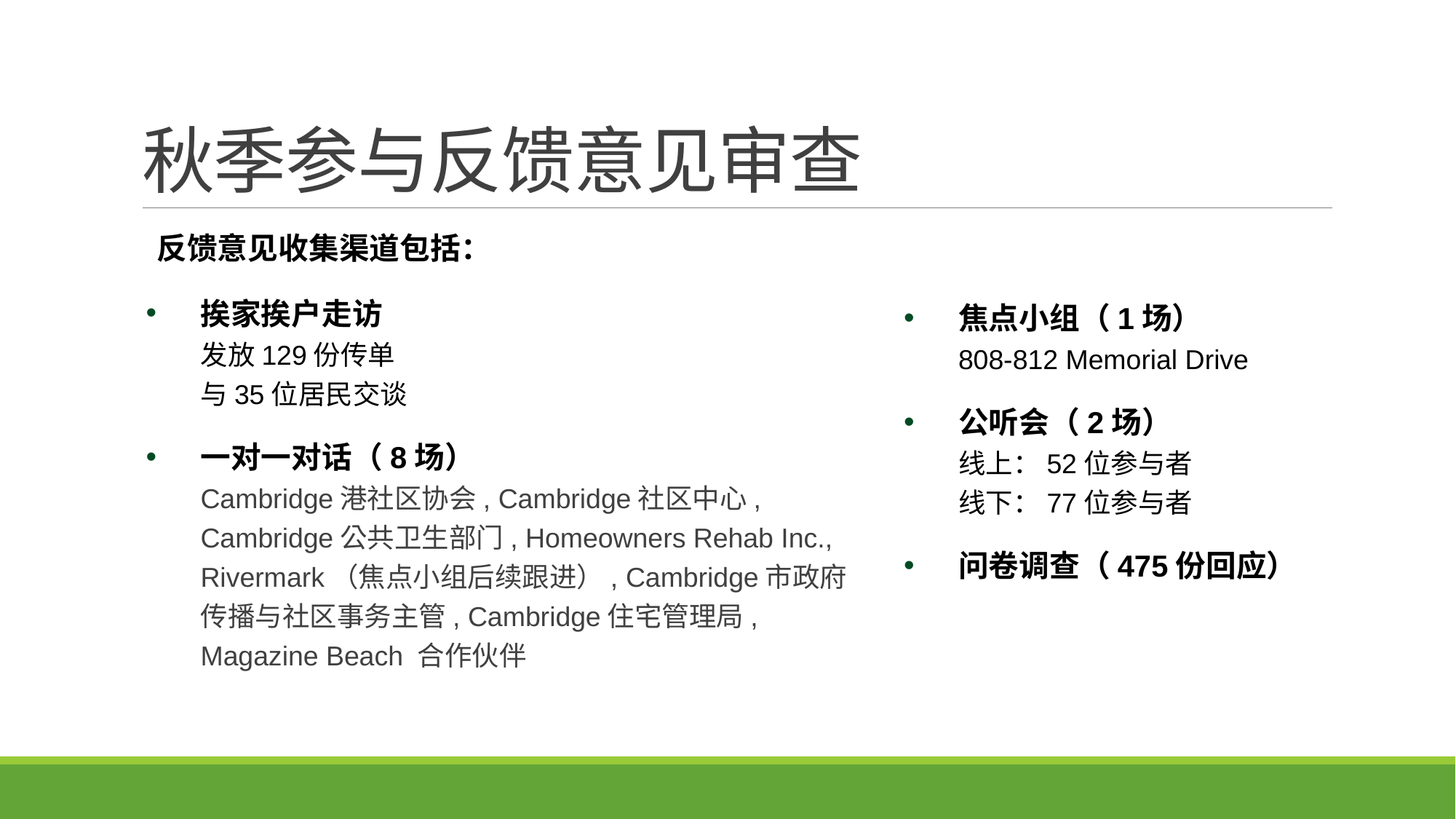

# 秋季参与反馈意见审查
反馈意见收集渠道包括：
挨家挨户走访
发放129份传单
与35位居民交谈
一对一对话（8场）
Cambridge港社区协会, Cambridge社区中心, Cambridge公共卫生部门, Homeowners Rehab Inc., Rivermark（焦点小组后续跟进）, Cambridge市政府传播与社区事务主管, Cambridge住宅管理局, Magazine Beach 合作伙伴

焦点小组（1场）
808-812 Memorial Drive
公听会（2场）
线上：52位参与者
线下：77位参与者
问卷调查（475份回应）